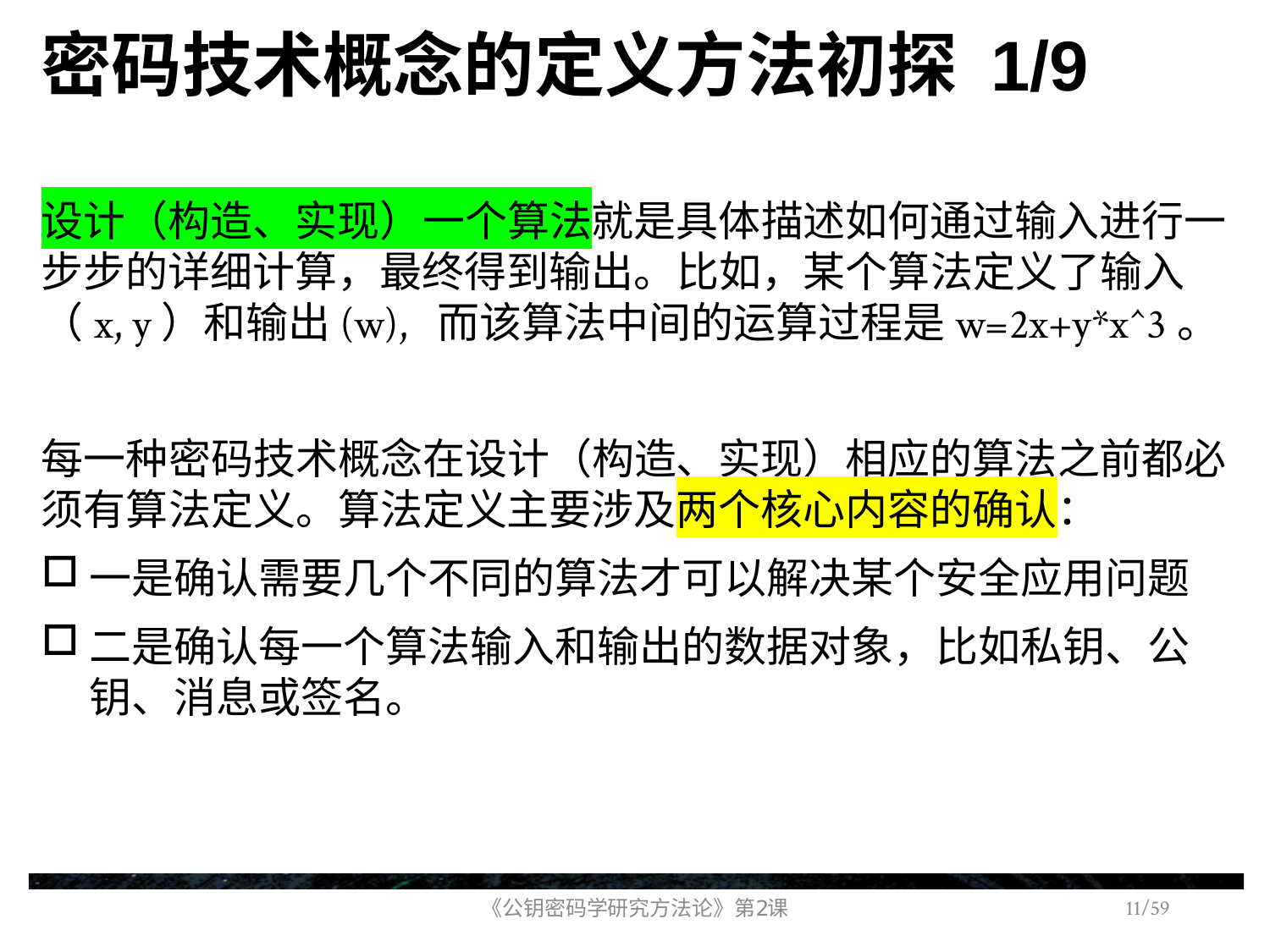

# 密码技术概念的定义方法初探 1/9
设计（构造、实现）一个算法就是具体描述如何通过输入进行一步步的详细计算，最终得到输出。比如，某个算法定义了输入（x, y）和输出(w),  而该算法中间的运算过程是w=2x+y*x^3。

每一种密码技术概念在设计（构造、实现）相应的算法之前都必须有算法定义。算法定义主要涉及两个核心内容的确认：
一是确认需要几个不同的算法才可以解决某个安全应用问题
二是确认每一个算法输入和输出的数据对象，比如私钥、公钥、消息或签名。
《公钥密码学研究方法论》第2课
11/59